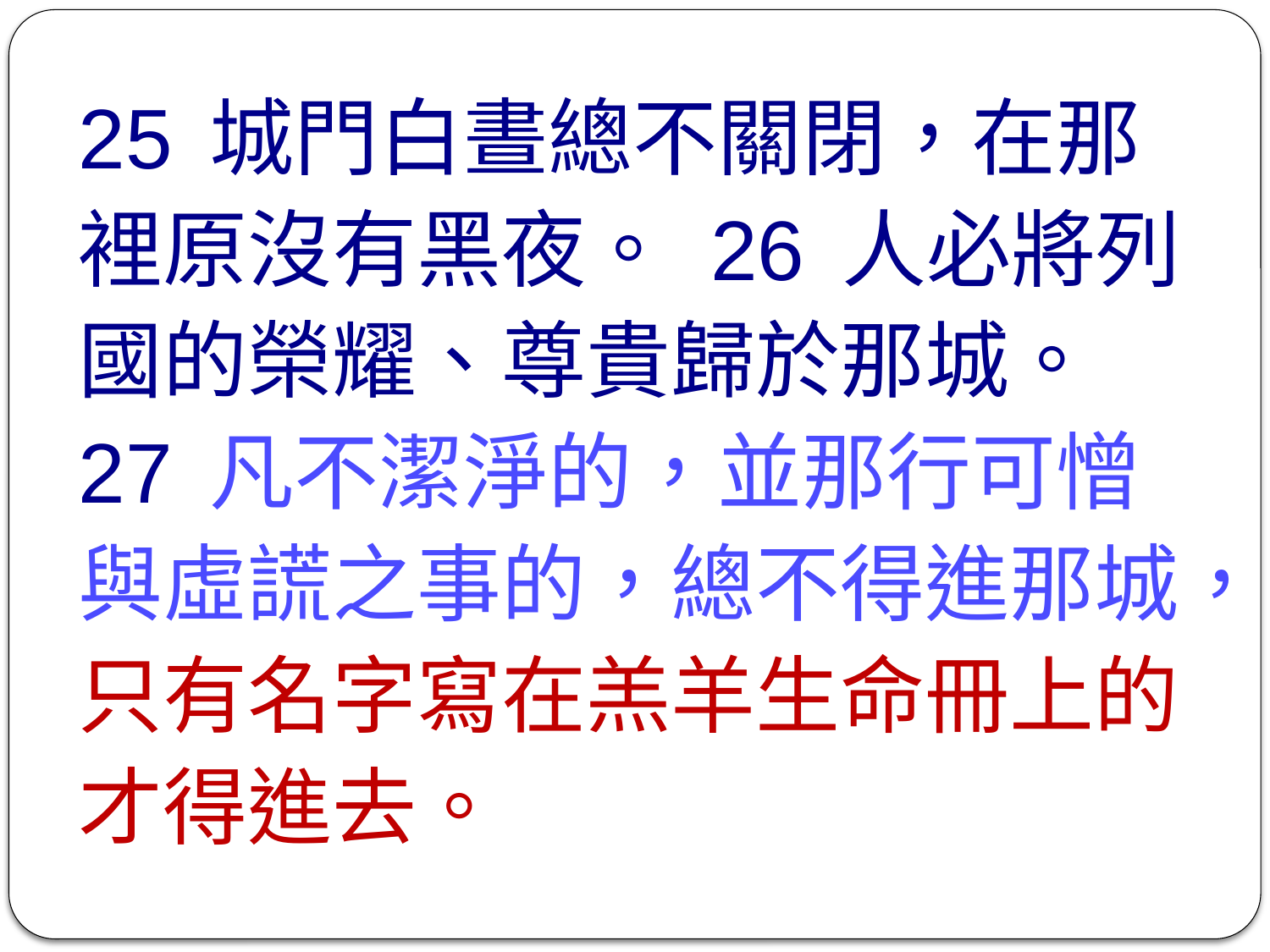

25 城門白晝總不關閉，在那裡原沒有黑夜。 26 人必將列國的榮耀、尊貴歸於那城。 27 凡不潔淨的，並那行可憎與虛謊之事的，總不得進那城，只有名字寫在羔羊生命冊上的才得進去。